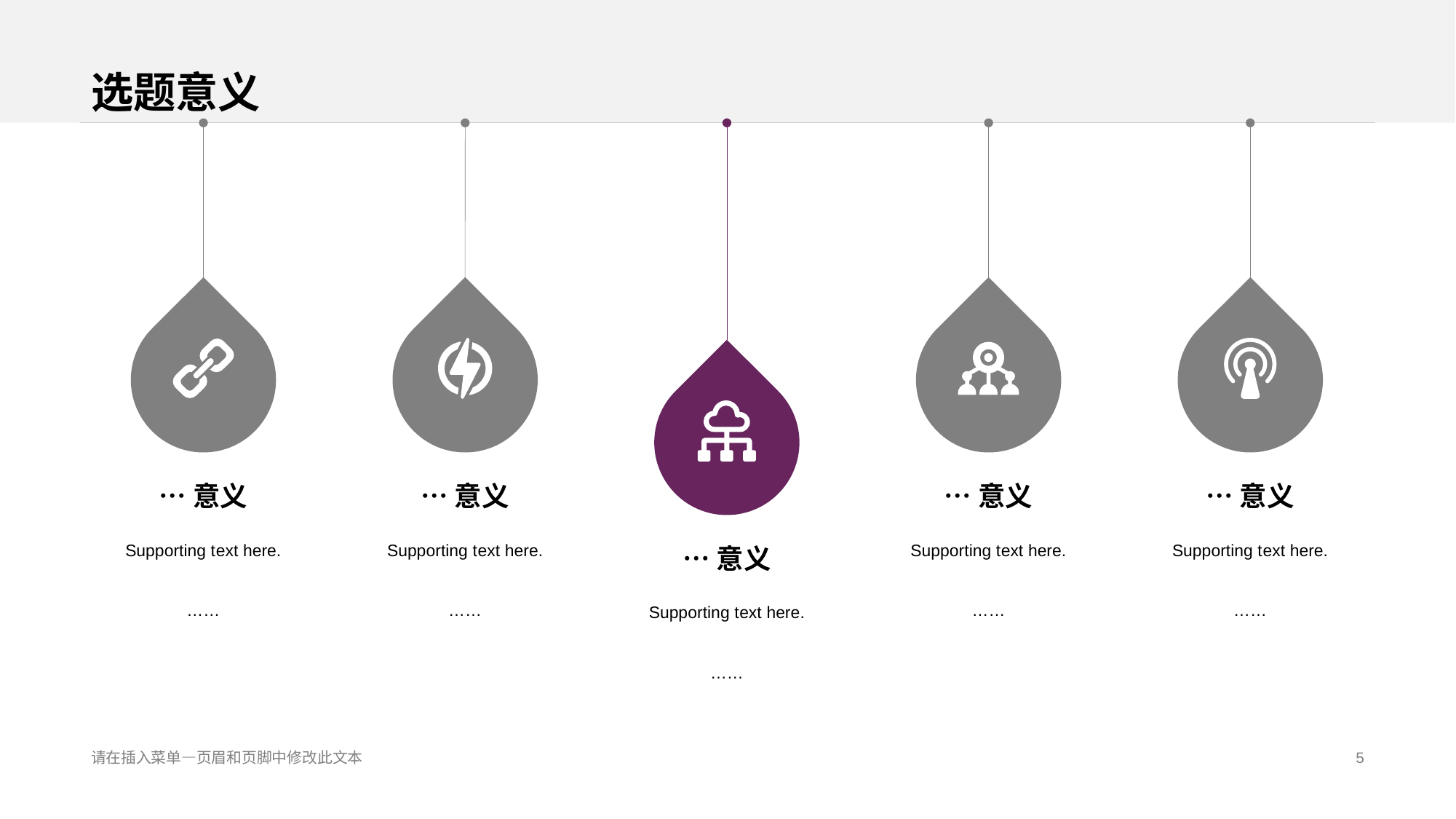

…意义
Supporting t ext here.

……

…意义
Supporting t ext here.

……

…意义
Supporting t ext here.

……

…意义
Supporting t ext here.

……

…意义
Supporting t ext here.

……
# 选题意义
请在插入菜单—页眉和页脚中修改此文本
5